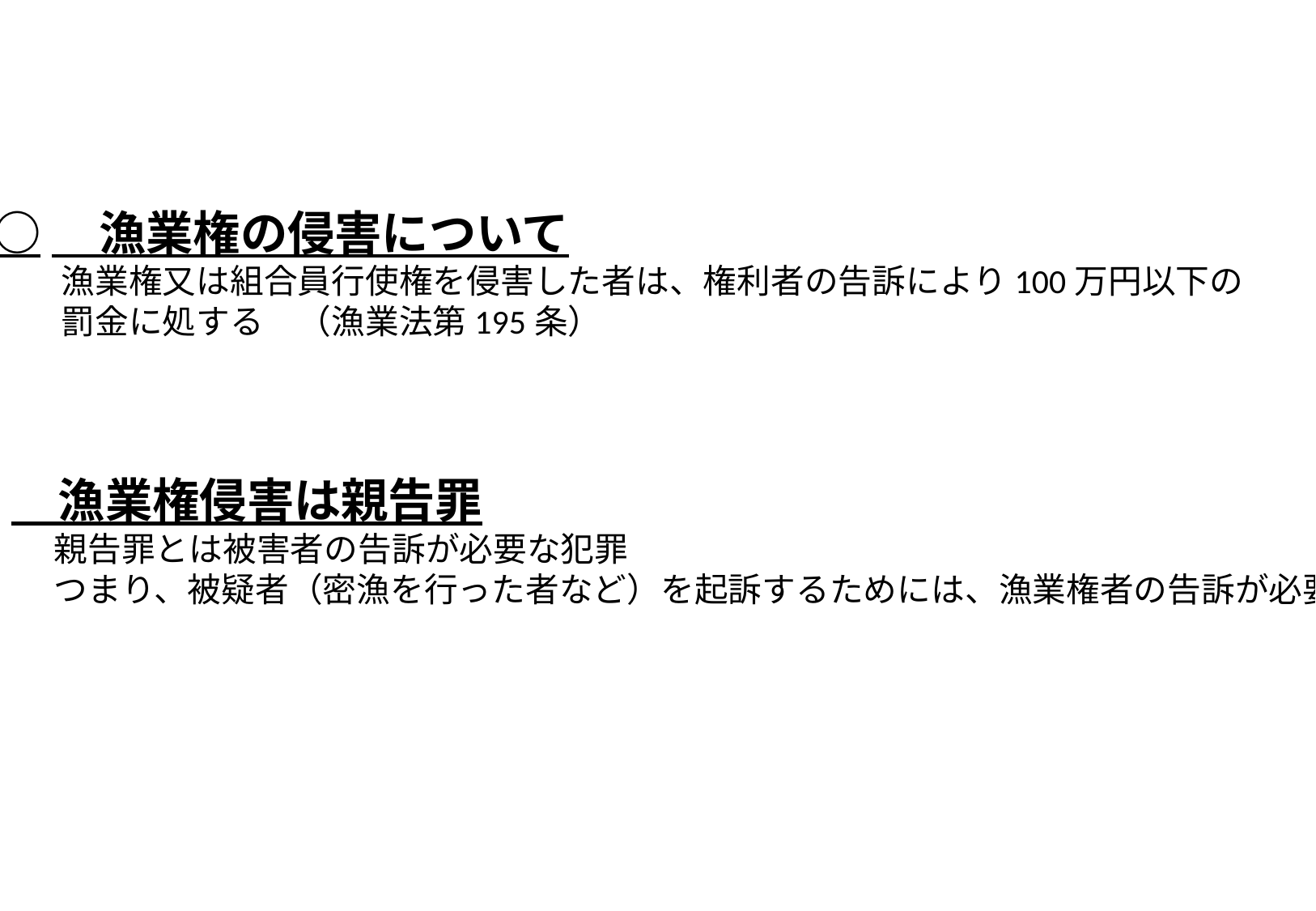

○　漁業権の侵害について
　　漁業権又は組合員行使権を侵害した者は、権利者の告訴により100万円以下の
　　罰金に処する　（漁業法第195条）
○　漁業権侵害は親告罪
　　　親告罪とは被害者の告訴が必要な犯罪
　　　つまり、被疑者（密漁を行った者など）を起訴するためには、漁業権者の告訴が必要